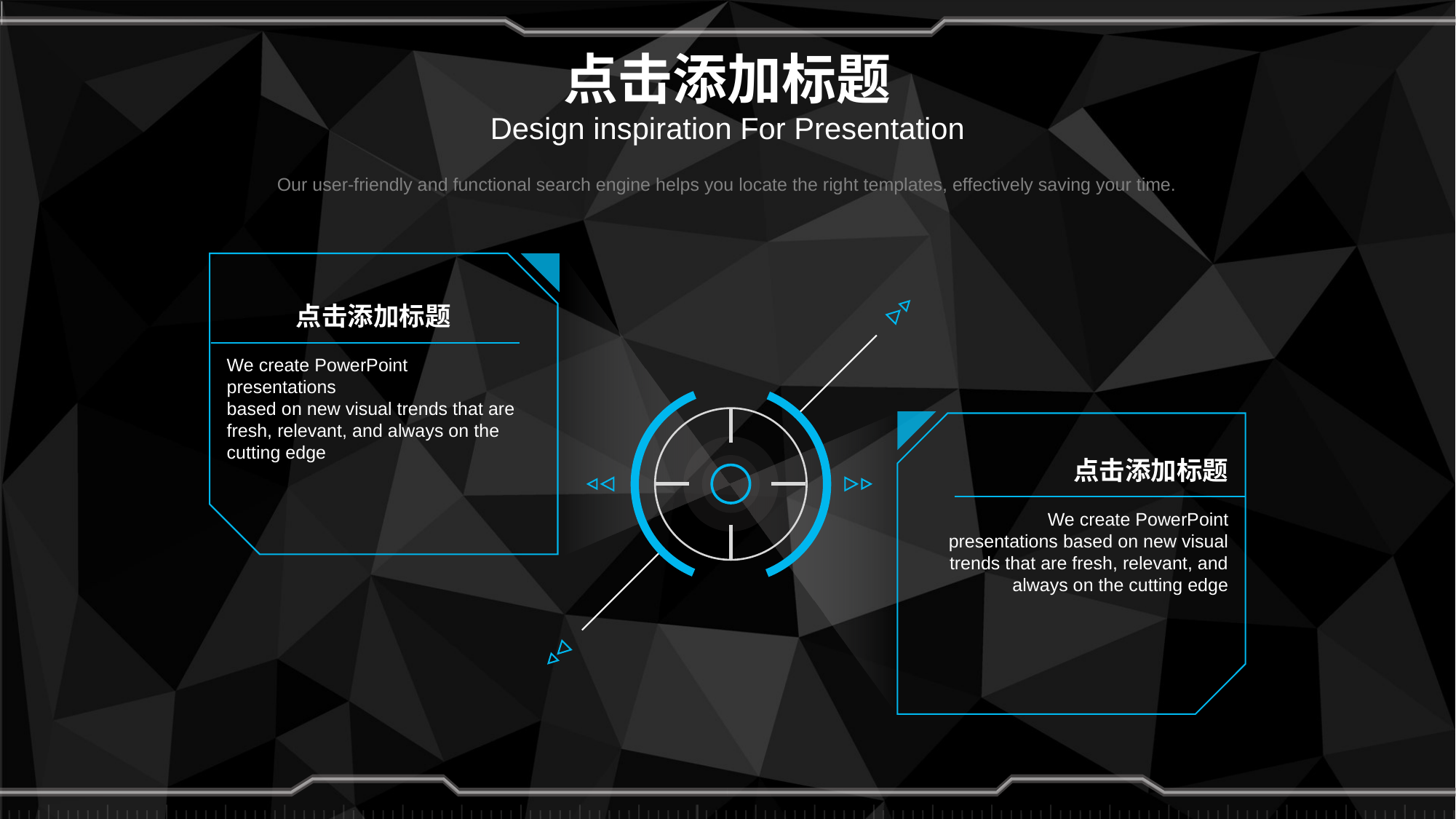

# 点击添加标题
Design inspiration For Presentation
Our user-friendly and functional search engine helps you locate the right templates, effectively saving your time.

点击添加标题
We create PowerPoint presentations
based on new visual trends that are fresh, relevant, and always on the cutting edge

点击添加标题
We create PowerPoint presentations based on new visual trends that are fresh, relevant, and always on the cutting edge